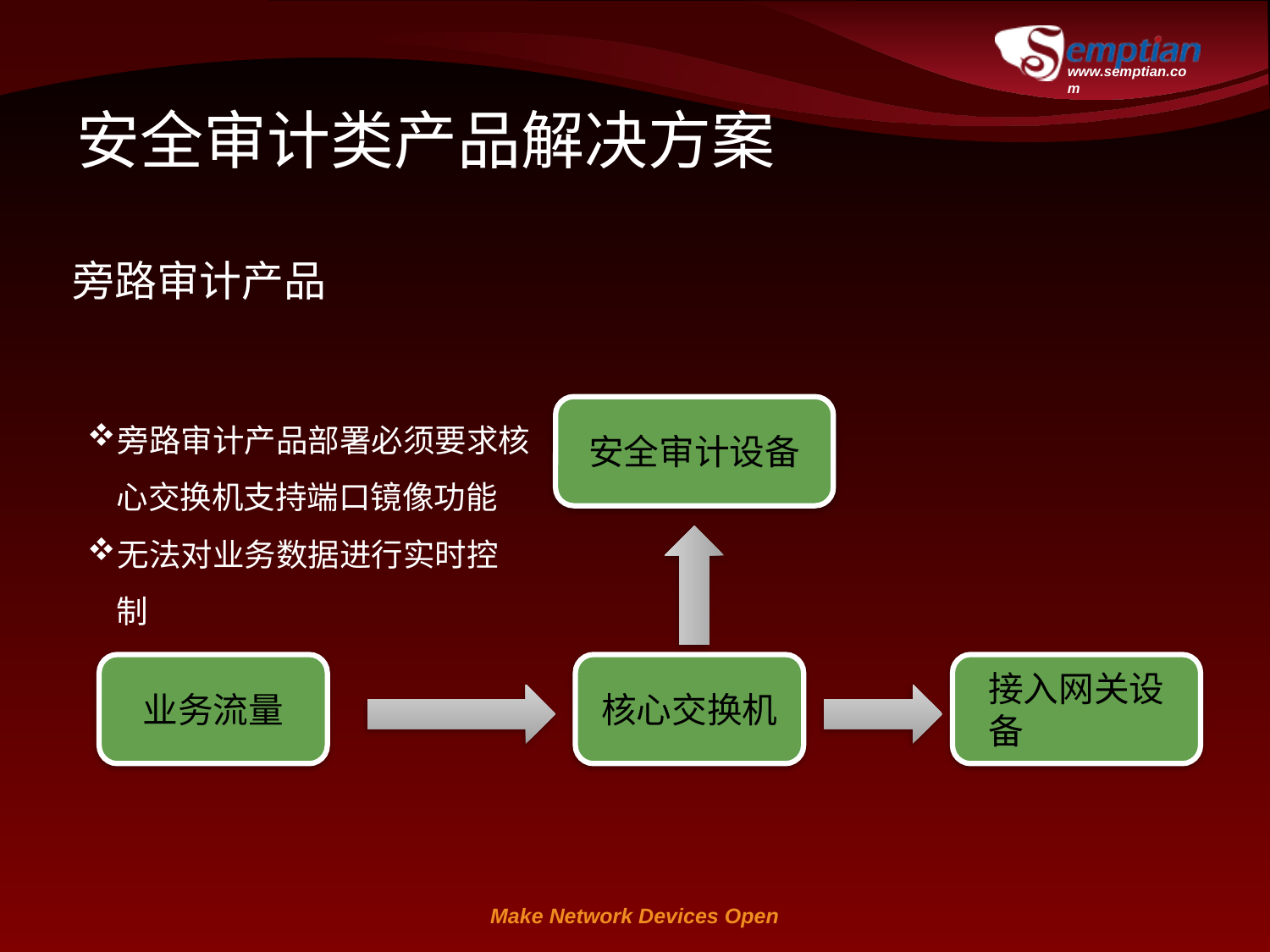

# 安全审计类产品解决方案
旁路审计产品
旁路审计产品部署必须要求核
   心交换机支持端口镜像功能
无法对业务数据进行实时控
   制
安全审计设备

业务流量
核心交换机
接入网关设备